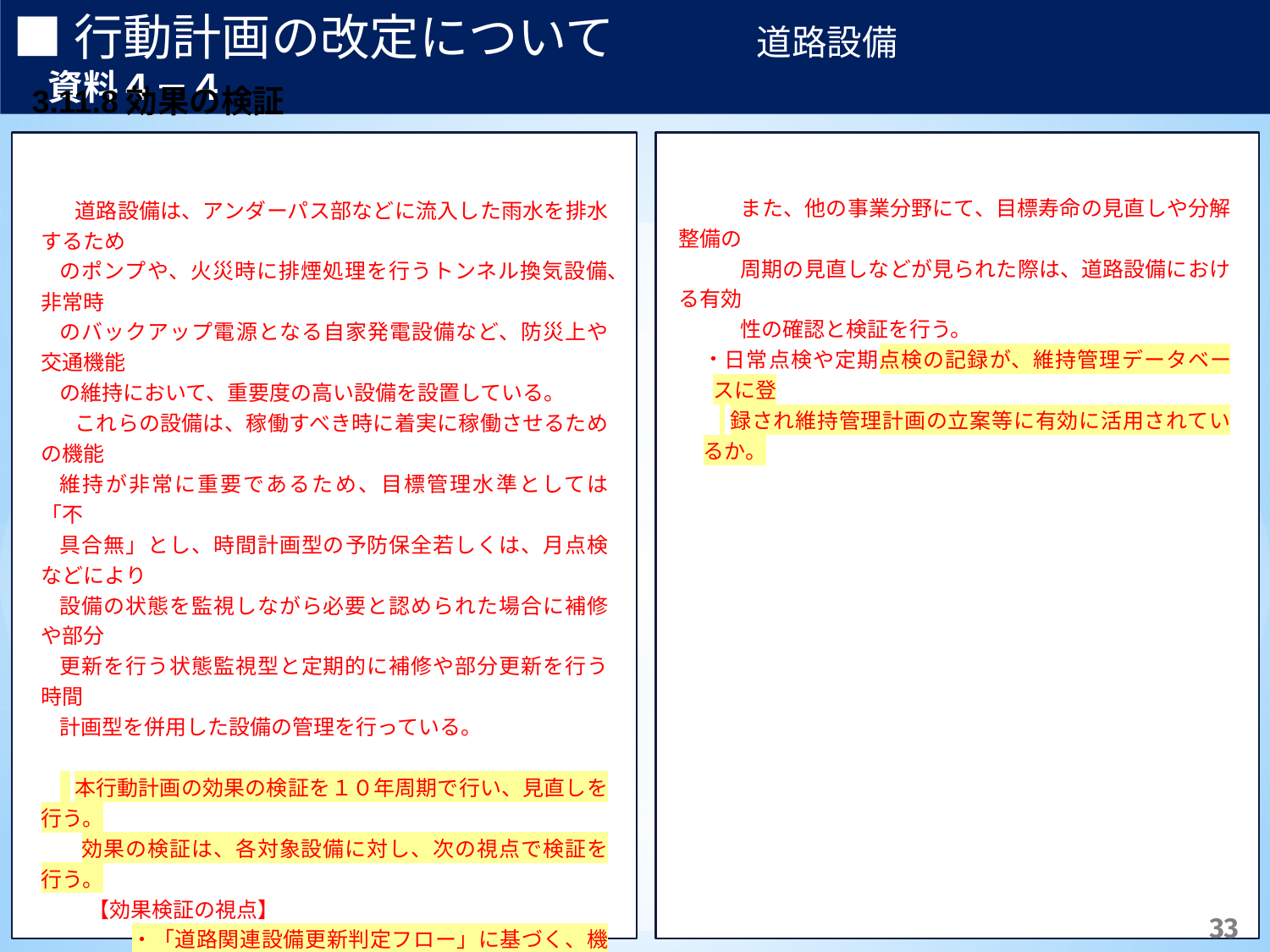

■行動計画の改定について　　　　道路設備　　　　　　　　　　　資料４－４
3.11.8効果の検証
(1)　基本的な考え方
【補足】	体制は主に行っている実施主体を記載しており、これによらない場合もある。
※1	日常点検の頻度は当該路線により異なり、交通量2万台/日以上の路線では週2回、それ以外では週1回の頻度で実施。
※2	臨時的に行う緊急点検等は必要に応じて随意実施。

　　また、他の事業分野にて、目標寿命の見直しや分解整備の
　　周期の見直しなどが見られた際は、道路設備における有効
　　性の確認と検証を行う。
日常点検や定期点検の記録が、維持管理データベースに登
    録され維持管理計画の立案等に有効に活用されているか。
  道路設備は、アンダーパス部などに流入した雨水を排水するため
のポンプや、火災時に排煙処理を行うトンネル換気設備、非常時
のバックアップ電源となる自家発電設備など、防災上や交通機能
の維持において、重要度の高い設備を設置している。
  これらの設備は、稼働すべき時に着実に稼働させるための機能
維持が非常に重要であるため、目標管理水準としては「不
具合無」とし、時間計画型の予防保全若しくは、月点検などにより
設備の状態を監視しながら必要と認められた場合に補修や部分
更新を行う状態監視型と定期的に補修や部分更新を行う時間
計画型を併用した設備の管理を行っている。

  本行動計画の効果の検証を１０年周期で行い、見直しを行う。
　効果の検証は、各対象設備に対し、次の視点で検証を行う。
【効果検証の視点】
　　・「道路関連設備更新判定フロー」に基づく、機能回復や更
　　　新が有効に機能しているか。
  　・健全度は「不具合無」を基本としつつ、機能低下の見られる
　　　設備について、「社会的影響度」と「機器の使用年数」により
　　　評価する重点化・優先順位が有効に機能しているか。
　・メンテナンスマネジメント会議にて、施設の状況を確認し、立
   案された改善策と有効な対策が実施されているか。
  ･目標寿命よりも早期に不具合が見られる設備は、原因の調
　　査を行い、目標寿命の適正について検証を行う。

33